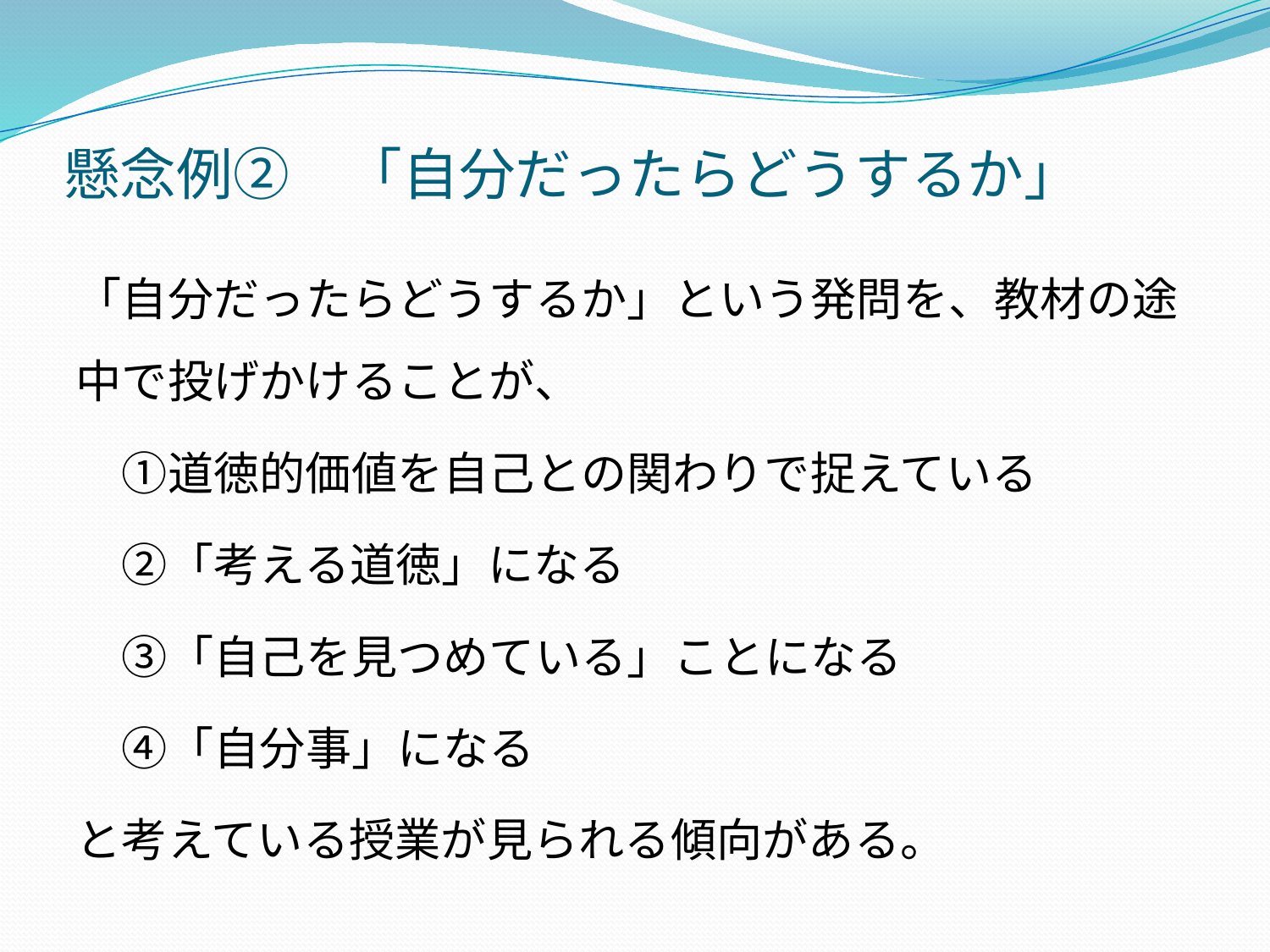

# 懸念例②　「自分だったらどうするか」
「自分だったらどうするか」という発問を、教材の途中で投げかけることが、
　①道徳的価値を自己との関わりで捉えている
　②「考える道徳」になる
　③「自己を見つめている」ことになる
　④「自分事」になる
と考えている授業が見られる傾向がある。